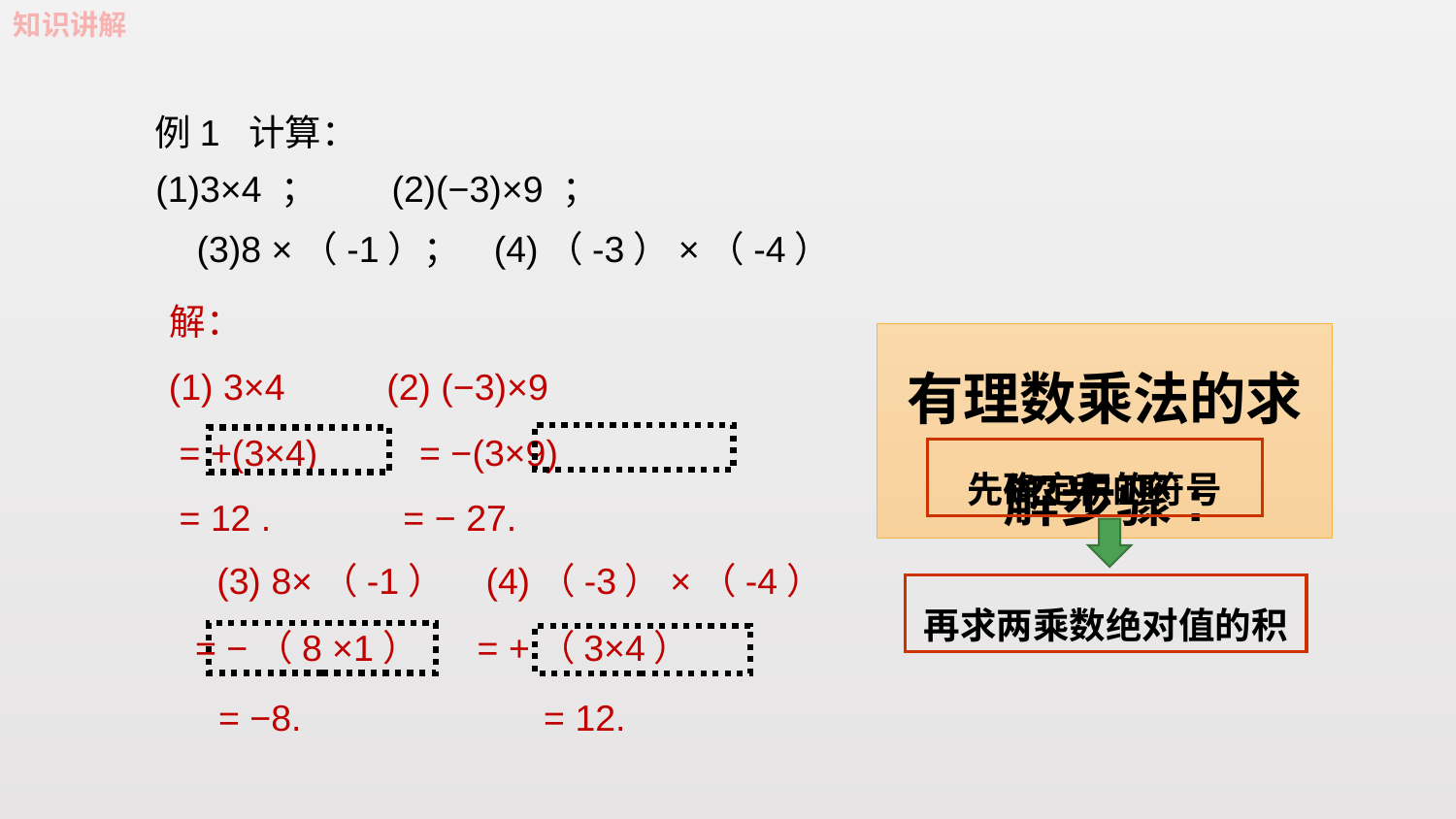

知识讲解
     例1  计算：
     (1)3×4 ；        (2)(−3)×9 ；
(3)8 ×（-1）；   (4)（-3）×（-4）
    解：
    (1) 3×4          (2) (−3)×9
     = +(3×4)          = −(3×9)
     = 12 .             = − 27.
有理数乘法的求解步骤:

先确定积的符号

  (3) 8×（-1）    (4)（-3）×（-4）
再求两乘数绝对值的积
    = −（8 ×1）      = +（3×4）
 = −8.
  = 12.